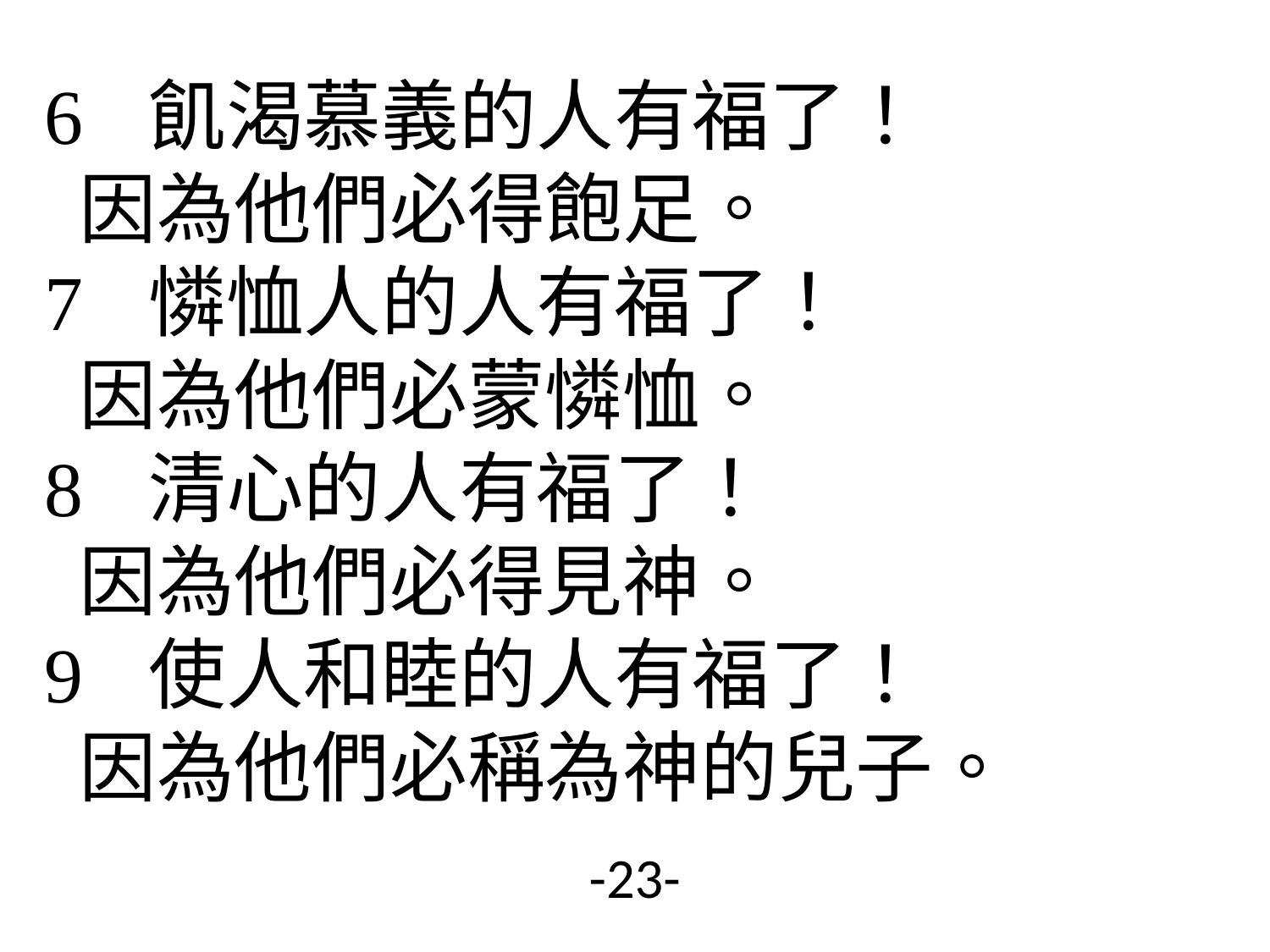

# 6 飢渴慕義的人有福了！ 因為他們必得飽足。 7 憐恤人的人有福了！ 因為他們必蒙憐恤。 8 清心的人有福了！ 因為他們必得見神。 9 使人和睦的人有福了！ 因為他們必稱為神的兒子。
-23-